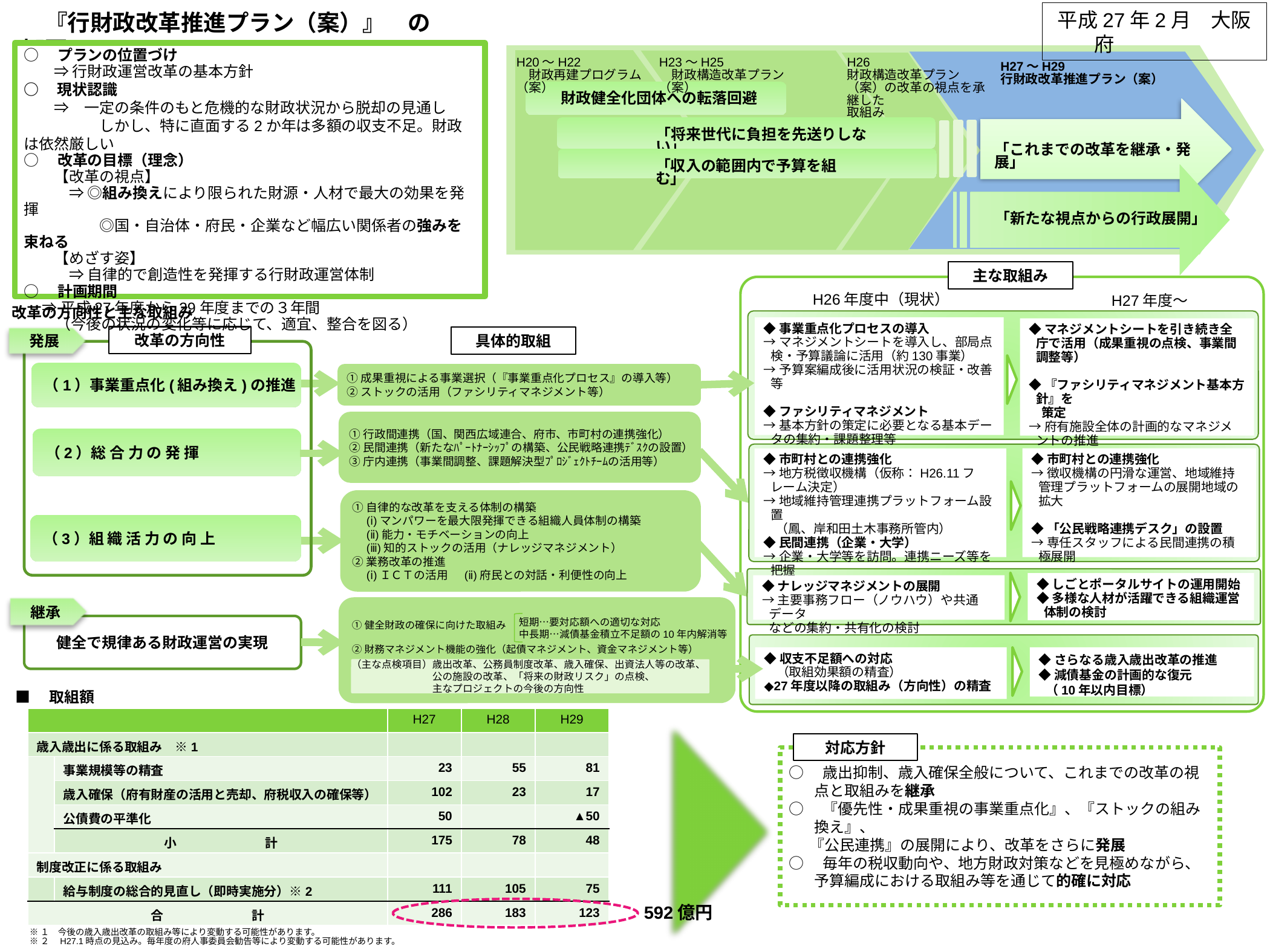

平成27年2月　大阪府
　『行財政改革推進プラン（案）』　の概要
○　プランの位置づけ
　　⇒ 行財政運営改革の基本方針
○　現状認識
　　⇒　一定の条件のもと危機的な財政状況から脱却の見通し
　　　　　しかし、特に直面する2か年は多額の収支不足。財政は依然厳しい
○　改革の目標（理念）
　　【改革の視点】
　　　⇒ ◎組み換えにより限られた財源・人材で最大の効果を発揮
　　　　　◎国・自治体・府民・企業など幅広い関係者の強みを束ねる
　　【めざす姿】
　　　⇒ 自律的で創造性を発揮する行財政運営体制
○　計画期間
　 ⇒ 平成27年度から29年度までの３年間
   　 （今後の状況の変化等に応じて、適宜、整合を図る）

Ｘｘ

H20～H22
　財政再建プログラム（案）
H23～H25
　財政構造改革プラン（案）
H26
財政構造改革プラン（案）の改革の視点を承継した
取組み

H27～H29
行財政改革推進プラン（案）

財政健全化団体への転落回避

「将来世代に負担を先送りしない」
「これまでの改革を継承・発展」

「収入の範囲内で予算を組む」

「新たな視点からの行政展開」
主な取組み

H26年度中（現状）
H27年度～
■　改革の方向性と主な取組み

◆事業重点化プロセスの導入
→マネジメントシートを導入し、部局点検・予算議論に活用（約130事業）
→予算案編成後に活用状況の検証・改善等

◆ファシリティマネジメント
→基本方針の策定に必要となる基本データの集約・課題整理等
◆マネジメントシートを引き続き全庁で活用（成果重視の点検、事業間調整等）

◆『ファシリティマネジメント基本方針』を
　策定
→府有施設全体の計画的なマネジメントの推進
改革の方向性
発展
具体的取組

 （1）事業重点化(組み換え)の推進
①成果重視による事業選択（『事業重点化プロセス』の導入等）
②ストックの活用（ファシリティマネジメント等）

①行政間連携（国、関西広域連合、府市、市町村の連携強化）
②民間連携（新たなﾊﾟｰﾄﾅｰｼｯﾌﾟの構築、公民戦略連携ﾃﾞｽｸの設置）
③庁内連携（事業間調整、課題解決型ﾌﾟﾛｼﾞｪｸﾄﾁｰﾑの活用等）
 （2）総 合 力 の 発 揮

◆市町村との連携強化
→徴収機構の円滑な運営、地域維持管理プラットフォームの展開地域の拡大

◆「公民戦略連携デスク」の設置
→専任スタッフによる民間連携の積極展開
◆市町村との連携強化
→地方税徴収機構（仮称：H26.11フレーム決定）
→地域維持管理連携プラットフォーム設置
　（鳳、岸和田土木事務所管内）
◆民間連携（企業・大学）
→企業・大学等を訪問。連携ニーズ等を把握
①自律的な改革を支える体制の構築
　(ⅰ)マンパワーを最大限発揮できる組織人員体制の構築
　(ⅱ)能力・モチベーションの向上
　(ⅲ)知的ストックの活用（ナレッジマネジメント）
②業務改革の推進
　(ⅰ)ＩＣＴの活用 　(ⅱ)府民との対話・利便性の向上

 （3）組 織 活 力 の 向 上

◆しごとポータルサイトの運用開始
◆多様な人材が活躍できる組織運営体制の検討
◆ナレッジマネジメントの展開
→主要事務フロー（ノウハウ）や共通データ
などの集約・共有化の検討

継承
①健全財政の確保に向けた取組み

②財務マネジメント機能の強化（起債マネジメント、資金マネジメント等）

短期…要対応額への適切な対応
中長期…減債基金積立不足額の10年内解消等

健全で規律ある財政運営の実現

◆収支不足額への対応
　（取組効果額の精査）
◆27年度以降の取組み（方向性）の精査
◆さらなる歳入歳出改革の推進
◆減債基金の計画的な復元
（10年以内目標）
（主な点検項目）歳出改革、公務員制度改革、歳入確保、出資法人等の改革、
　　　　　　　　公の施設の改革、「将来の財政リスク」の点検、
　　　　　　　　主なプロジェクトの今後の方向性

■　取組額
|  |  | H27 | H28 | H29 |
| --- | --- | --- | --- | --- |
| 歳入歳出に係る取組み　※1 |  |  |  |  |
|  | 事業規模等の精査 | 23 | 55 | 81 |
|  | 歳入確保（府有財産の活用と売却、府税収入の確保等） | 102 | 23 | 17 |
|  | 公債費の平準化 | 50 |  | ▲50 |
|  | 小　　　　　　　計 | 175 | 78 | 48 |
| 制度改正に係る取組み |  |  |  |  |
|  | 給与制度の総合的見直し（即時実施分）※2 | 111 | 105 | 75 |
| 合　　　　　　　計 |  | 286 | 183 | 123 |
対応方針
○　歳出抑制、歳入確保全般について、これまでの改革の視点と取組みを継承
○　『優先性・成果重視の事業重点化』、『ストックの組み換え』、
     『公民連携』の展開により、改革をさらに発展
○　毎年の税収動向や、地方財政対策などを見極めながら、予算編成における取組み等を通じて的確に対応

592億円

※１　今後の歳入歳出改革の取組み等により変動する可能性があります。
※２　H27.1時点の見込み。毎年度の府人事委員会勧告等により変動する可能性があります。